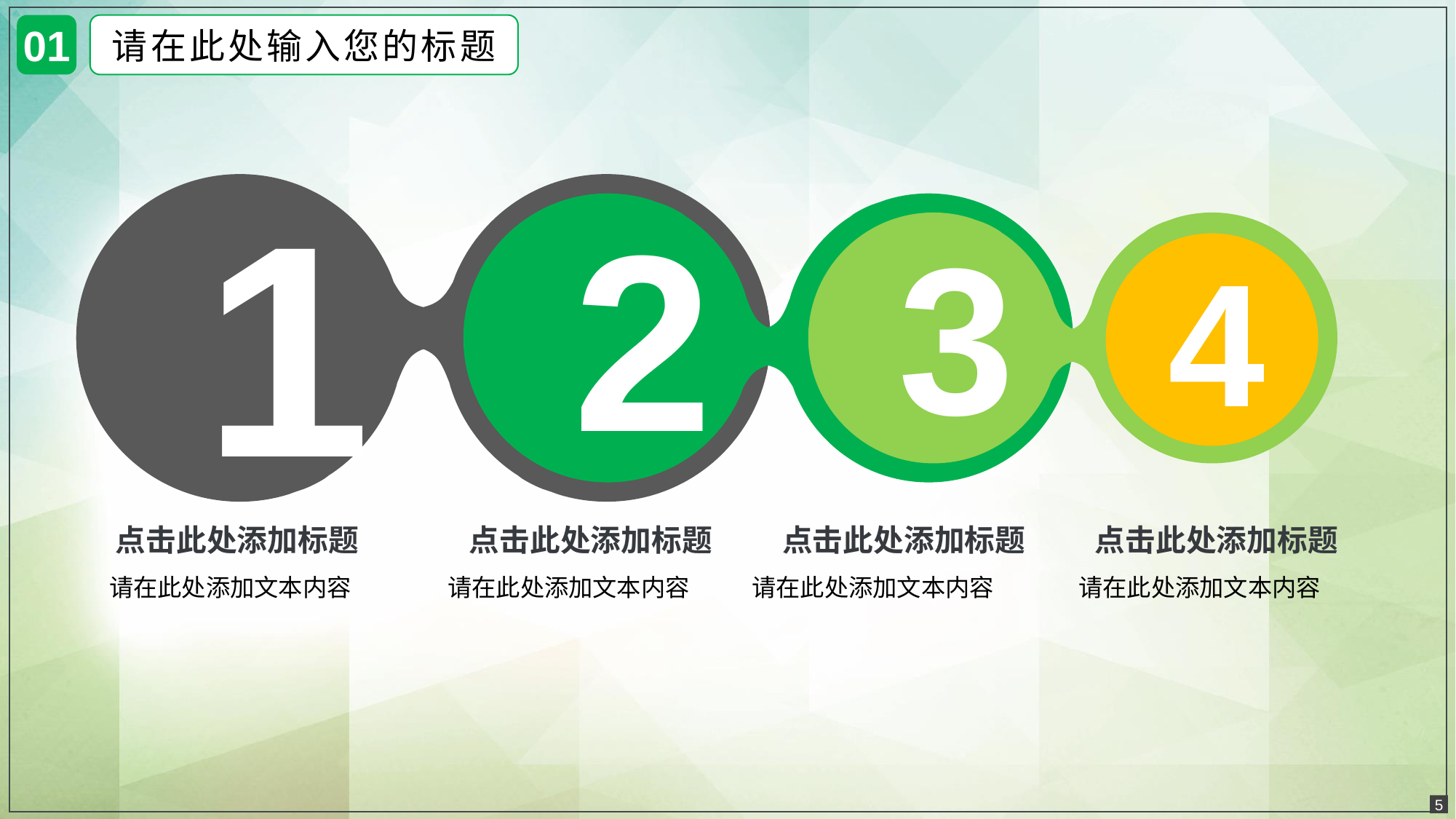

01
请在此处输入您的标题
1

2

3

4

点击此处添加标题
点击此处添加标题
点击此处添加标题
点击此处添加标题
请在此处添加文本内容
请在此处添加文本内容
请在此处添加文本内容
请在此处添加文本内容
5